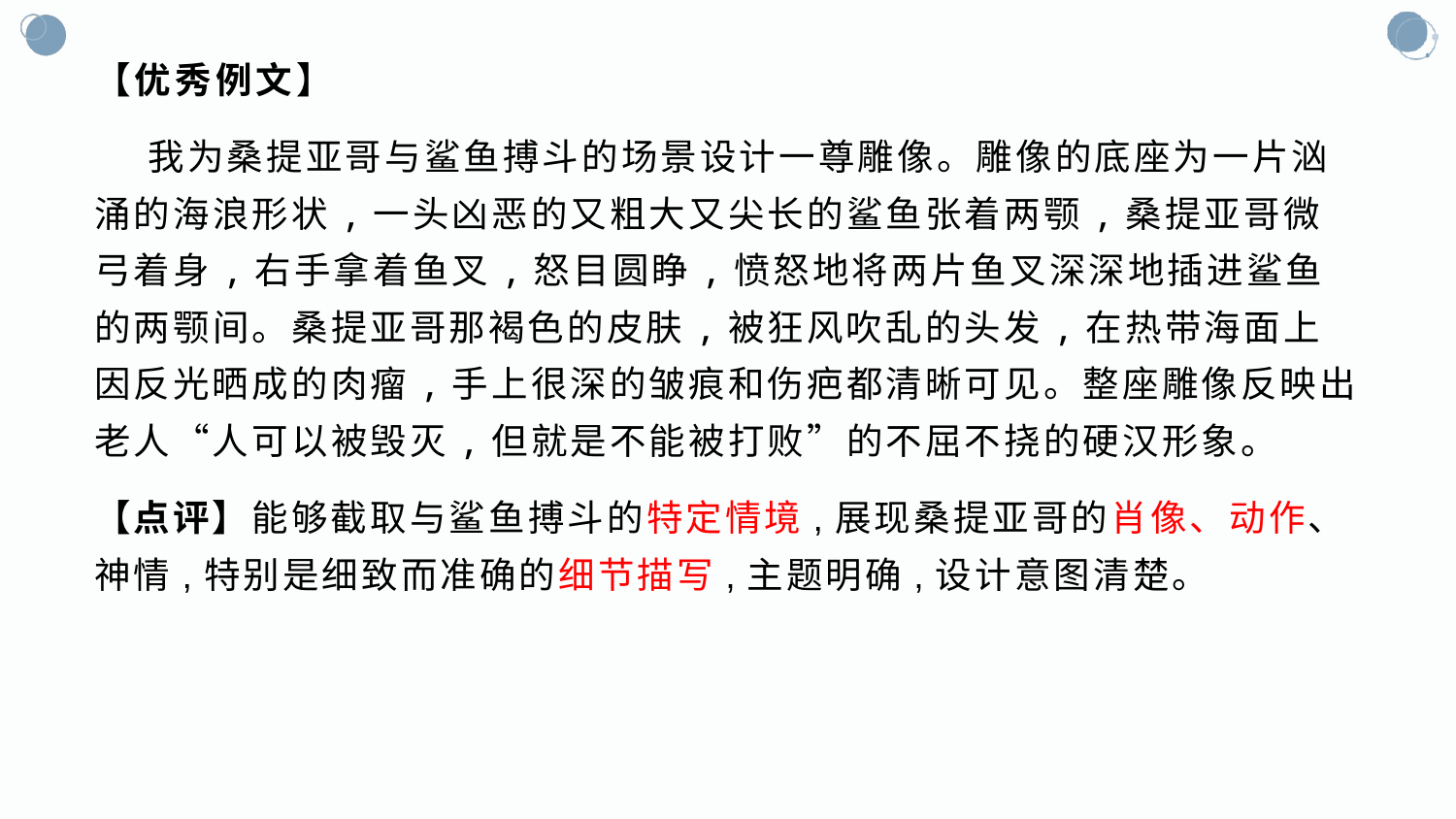

# 【优秀例文】
    我为桑提亚哥与鲨鱼搏斗的场景设计一尊雕像。雕像的底座为一片汹涌的海浪形状,一头凶恶的又粗大又尖长的鲨鱼张着两颚,桑提亚哥微弓着身,右手拿着鱼叉,怒目圆睁,愤怒地将两片鱼叉深深地插进鲨鱼的两颚间。桑提亚哥那褐色的皮肤,被狂风吹乱的头发,在热带海面上因反光晒成的肉瘤,手上很深的皱痕和伤疤都清晰可见。整座雕像反映出老人“人可以被毁灭,但就是不能被打败”的不屈不挠的硬汉形象。
【点评】能够截取与鲨鱼搏斗的特定情境,展现桑提亚哥的肖像、动作、神情,特别是细致而准确的细节描写,主题明确,设计意图清楚。